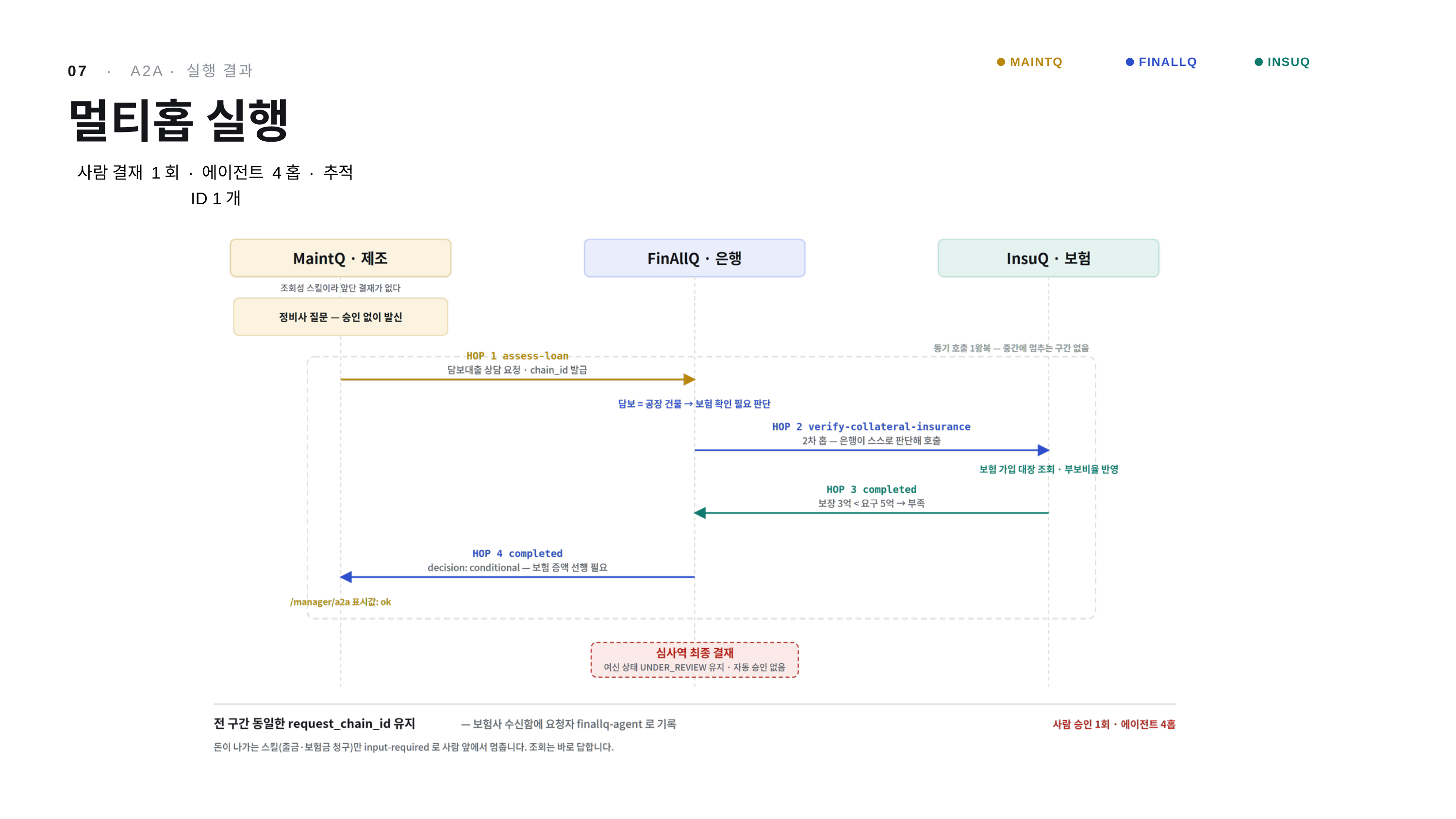

MAINTQ

FINALLQ

INSUQ

07   ·   A2A · 실행 결과

멀티홉 실행
사람 결재 1회 · 에이전트 4홉 · 추적 ID 1개